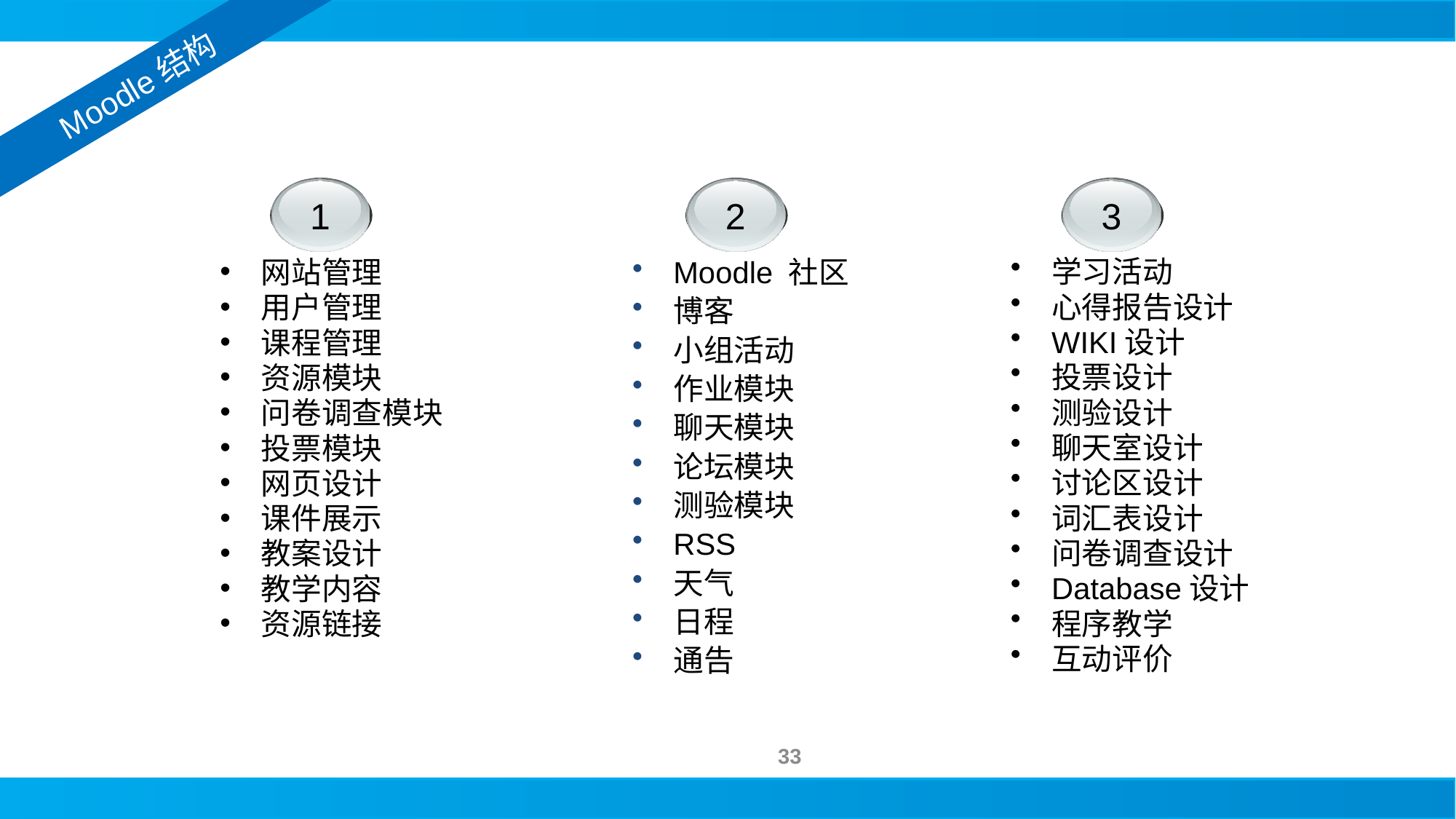

Moodle结构
# Moodle提供了丰富的教学元素

1
2
3
Moodle 社区
博客
小组活动
作业模块
聊天模块
论坛模块
测验模块
RSS
天气
日程
通告

学习活动
心得报告设计
WIKI设计
投票设计
测验设计
聊天室设计
讨论区设计
词汇表设计
问卷调查设计
Database设计
程序教学
互动评价
网站管理
用户管理
课程管理
资源模块
问卷调查模块
投票模块
网页设计
课件展示
教案设计
教学内容
资源链接

33